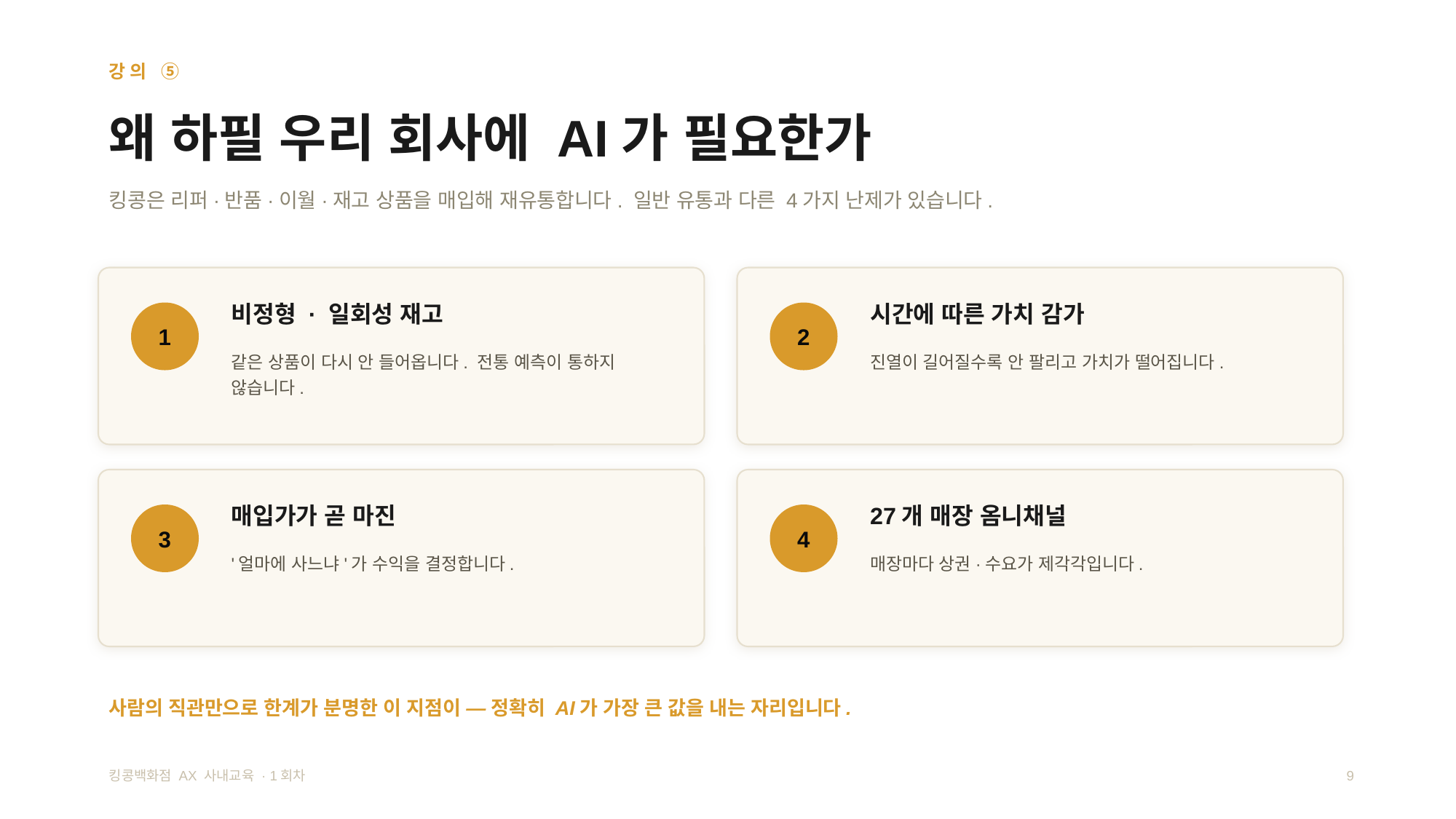

강의 ⑤
왜 하필 우리 회사에 AI가 필요한가
킹콩은 리퍼·반품·이월·재고 상품을 매입해 재유통합니다. 일반 유통과 다른 4가지 난제가 있습니다.

비정형 · 일회성 재고
시간에 따른 가치 감가

1

2
같은 상품이 다시 안 들어옵니다. 전통 예측이 통하지 않습니다.
진열이 길어질수록 안 팔리고 가치가 떨어집니다.

매입가가 곧 마진
27개 매장 옴니채널

3

4
'얼마에 사느냐'가 수익을 결정합니다.
매장마다 상권·수요가 제각각입니다.
사람의 직관만으로 한계가 분명한 이 지점이 — 정확히 AI가 가장 큰 값을 내는 자리입니다.
킹콩백화점 AX 사내교육 · 1회차
9